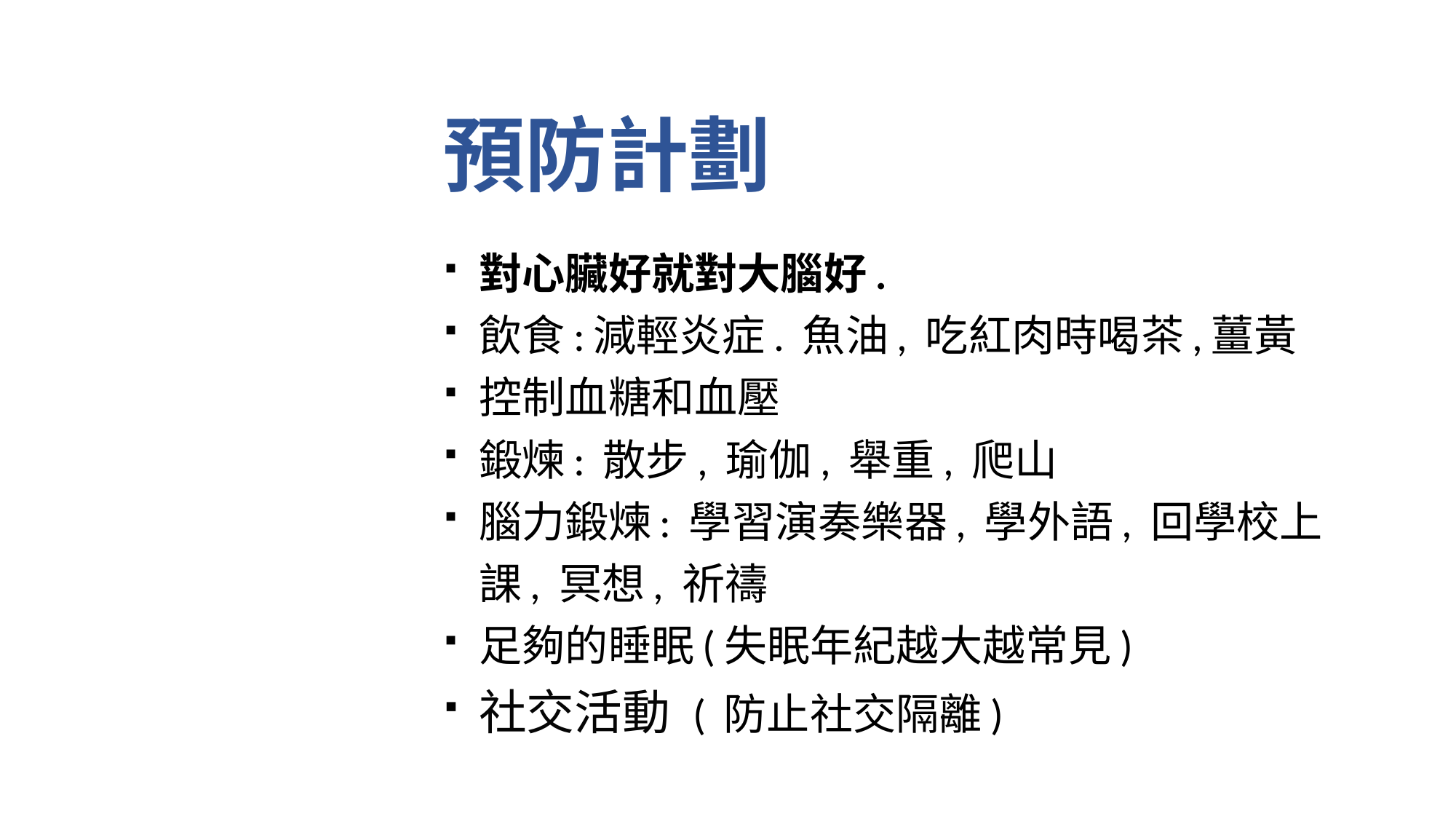

# 預防計劃
對心臟好就對大腦好.
飲食:減輕炎症. 魚油, 吃紅肉時喝茶,薑黃
控制血糖和血壓
鍛煉: 散步, 瑜伽, 舉重, 爬山
腦力鍛煉: 學習演奏樂器, 學外語, 回學校上課, 冥想, 祈禱
足夠的睡眠(失眠年紀越大越常見)
社交活動 ( 防止社交隔離)